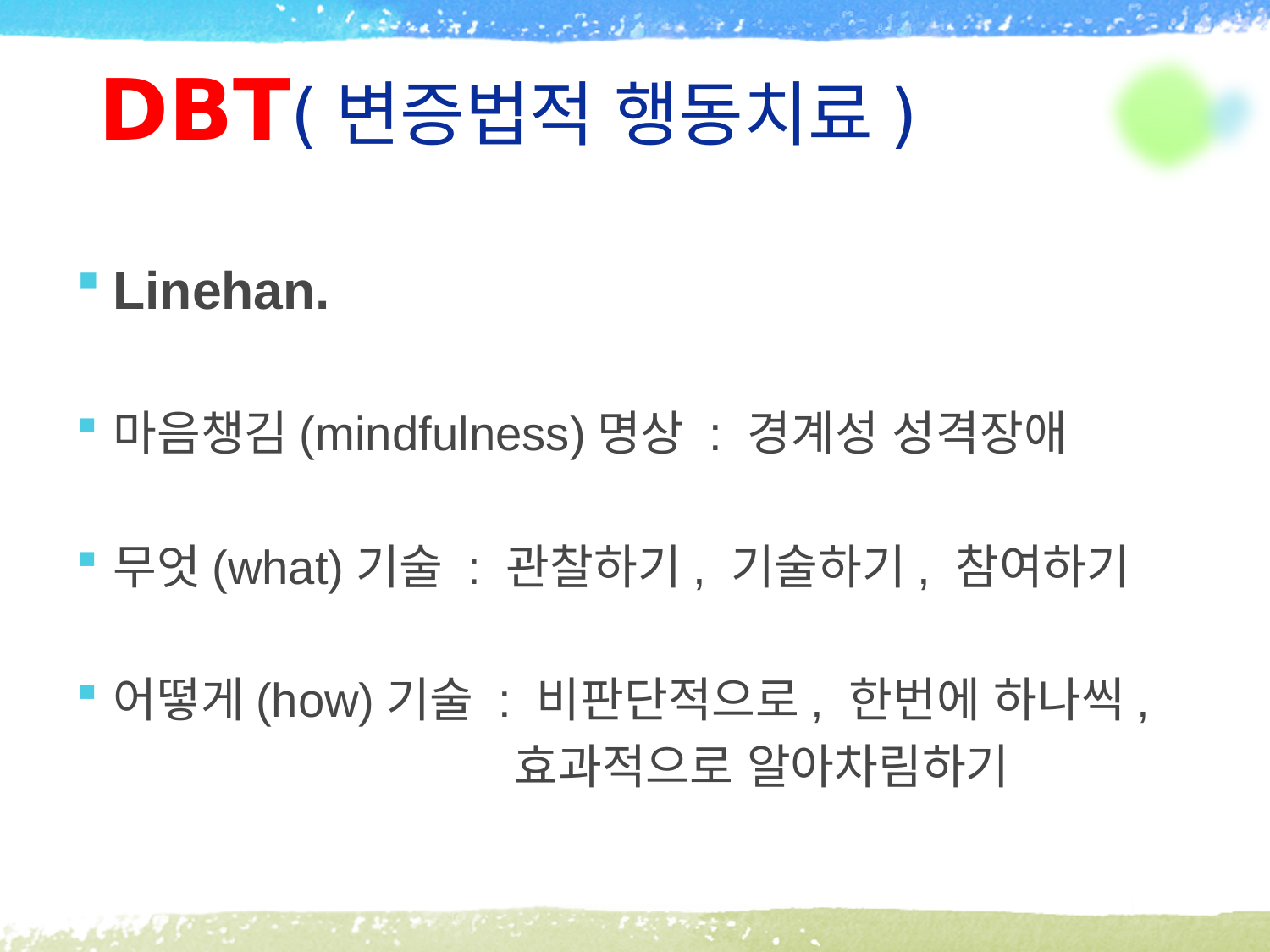

# DBT(변증법적 행동치료)

Linehan.

마음챙김(mindfulness)명상 : 경계성 성격장애

무엇(what)기술 : 관찰하기, 기술하기, 참여하기

어떻게(how)기술 : 비판단적으로, 한번에 하나씩,
                                효과적으로 알아차림하기